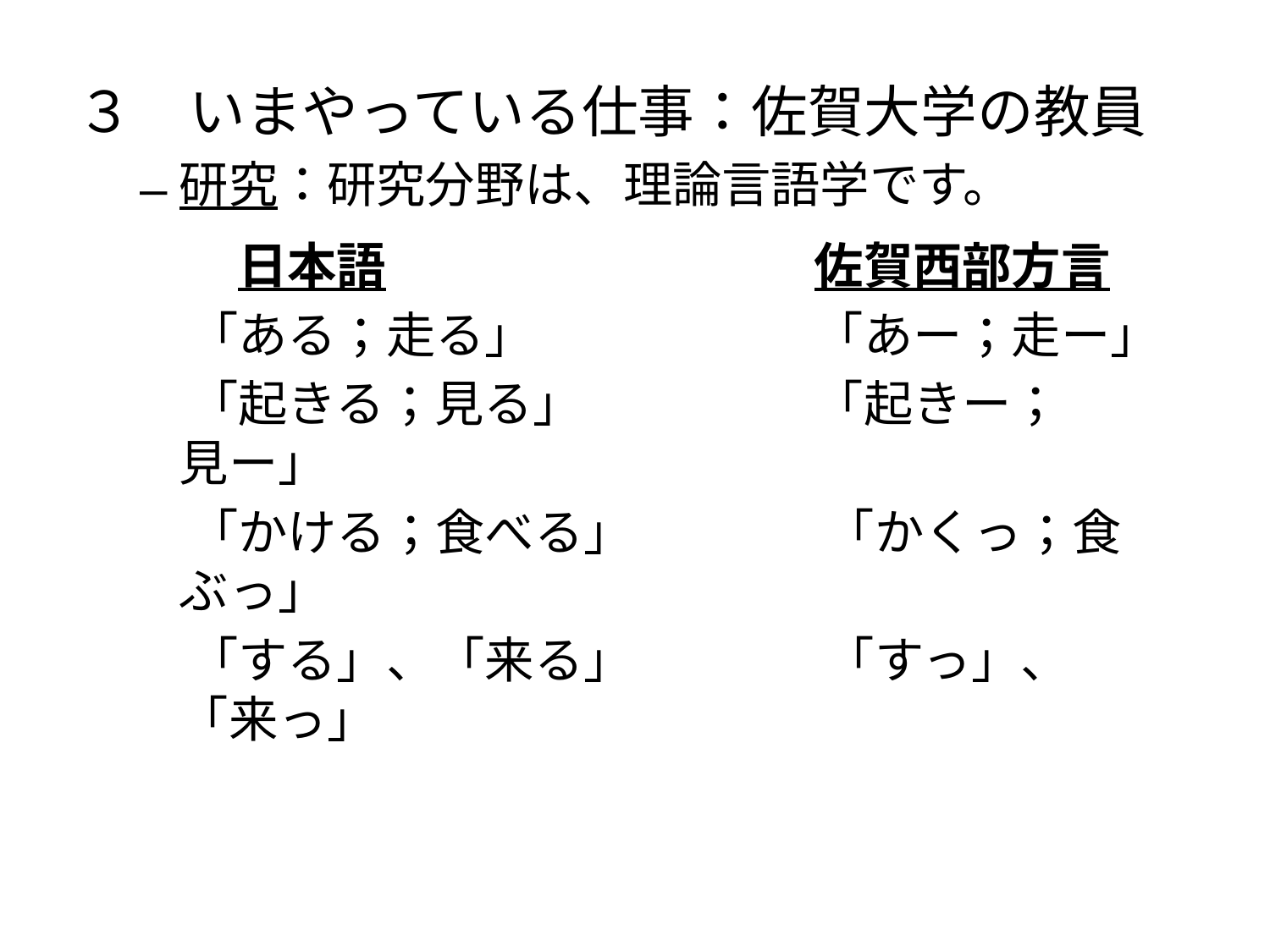

３　いまやっている仕事：佐賀大学の教員
研究：研究分野は、理論言語学です。
　　日本語　　			佐賀西部方言
　「ある；走る」			「あー；走ー」
　「起きる；見る」		「起きー；見ー」
　「かける；食べる」		 「かくっ；食ぶっ」
　「する」、「来る」		 「すっ」、「来っ」